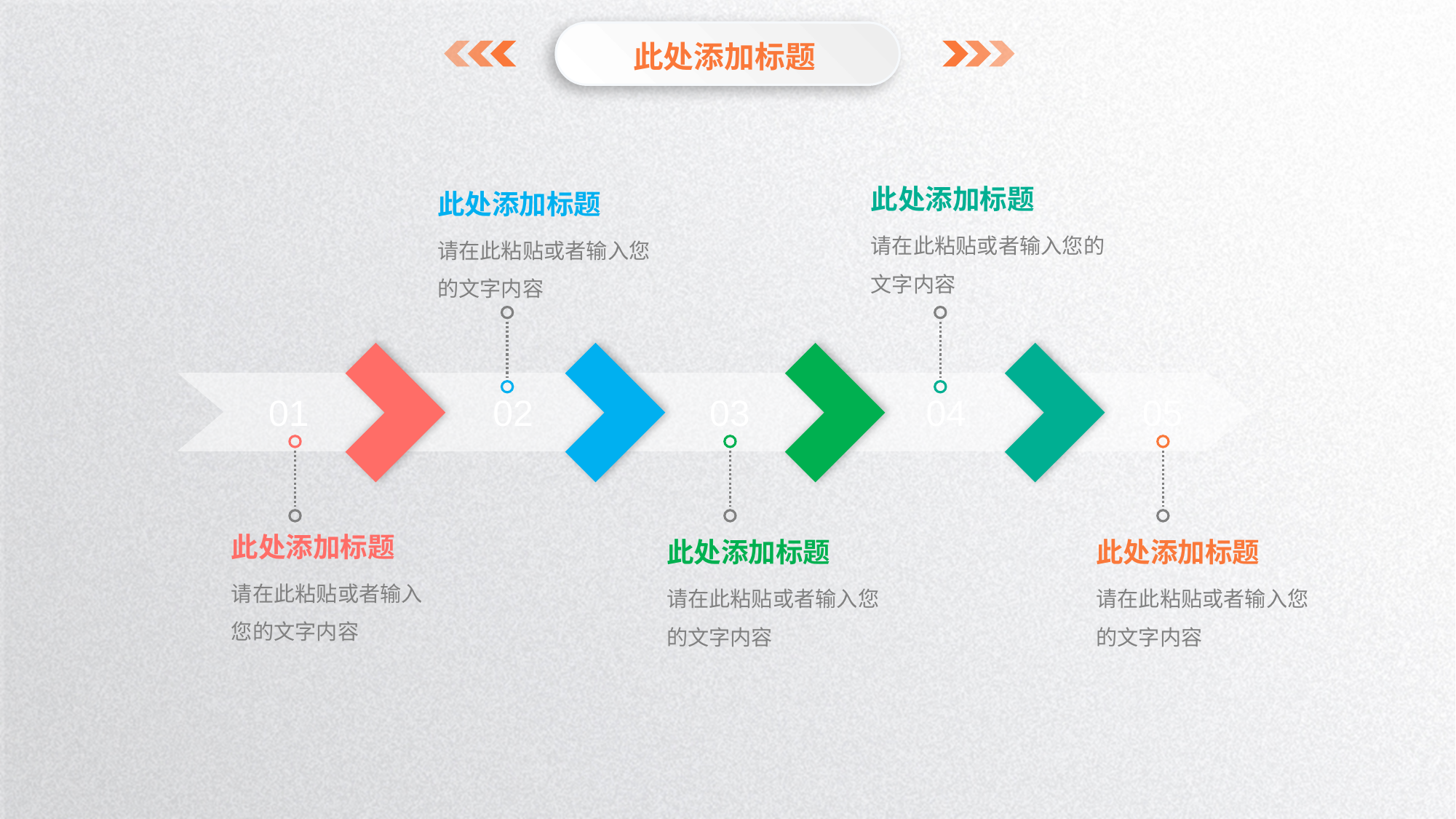

此处添加标题

此处添加标题
此处添加标题
请在此粘贴或者输入您的文字内容
请在此粘贴或者输入您的文字内容

01
02
03
04
05

此处添加标题
此处添加标题
此处添加标题
请在此粘贴或者输入您的文字内容
请在此粘贴或者输入您的文字内容
请在此粘贴或者输入您的文字内容